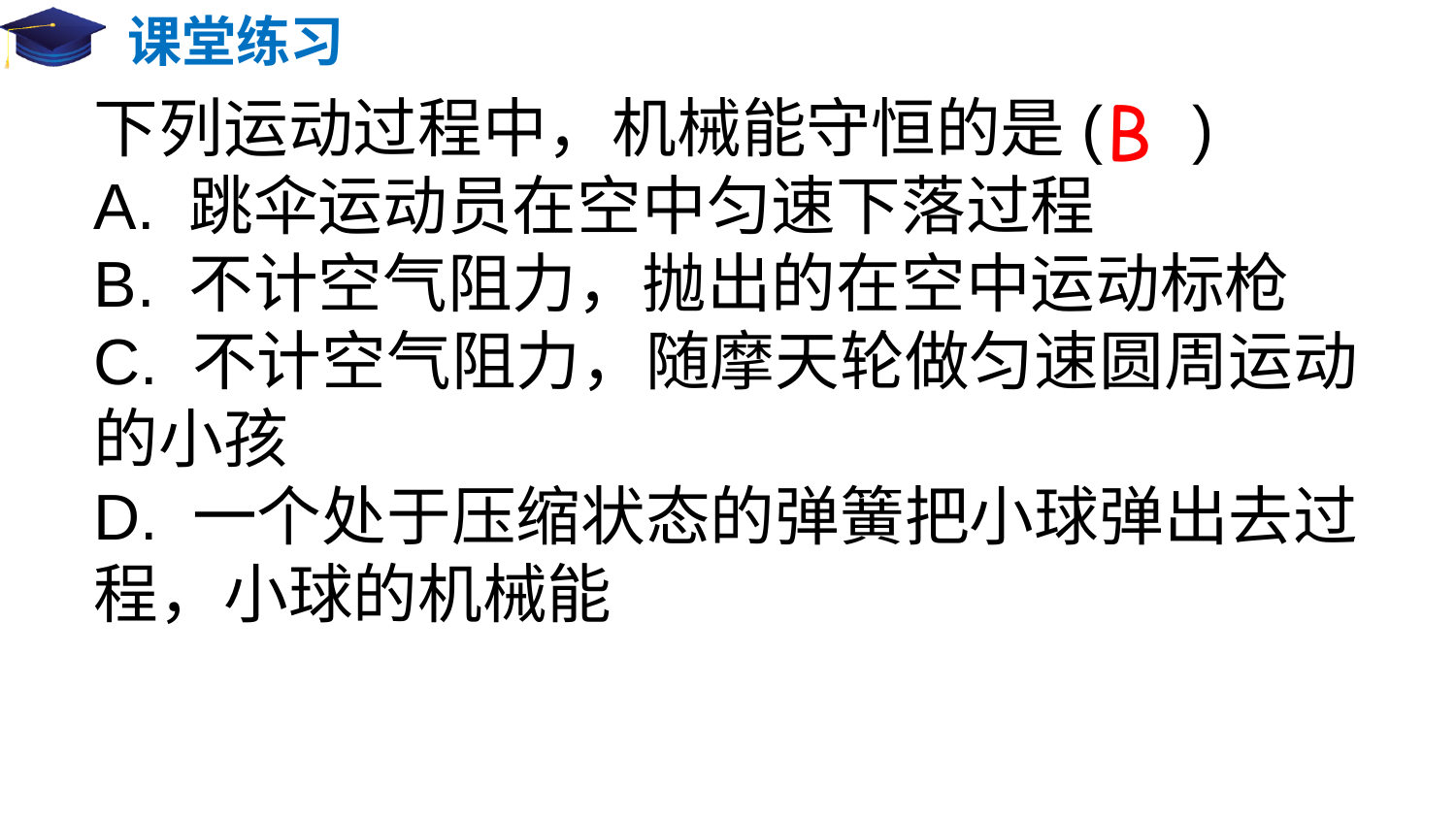

# 课堂练习
下列运动过程中，机械能守恒的是(     )
A. 跳伞运动员在空中匀速下落过程
B. 不计空气阻力，抛出的在空中运动标枪
C. 不计空气阻力，随摩天轮做匀速圆周运动的小孩
D. 一个处于压缩状态的弹簧把小球弹出去过程，小球的机械能
B